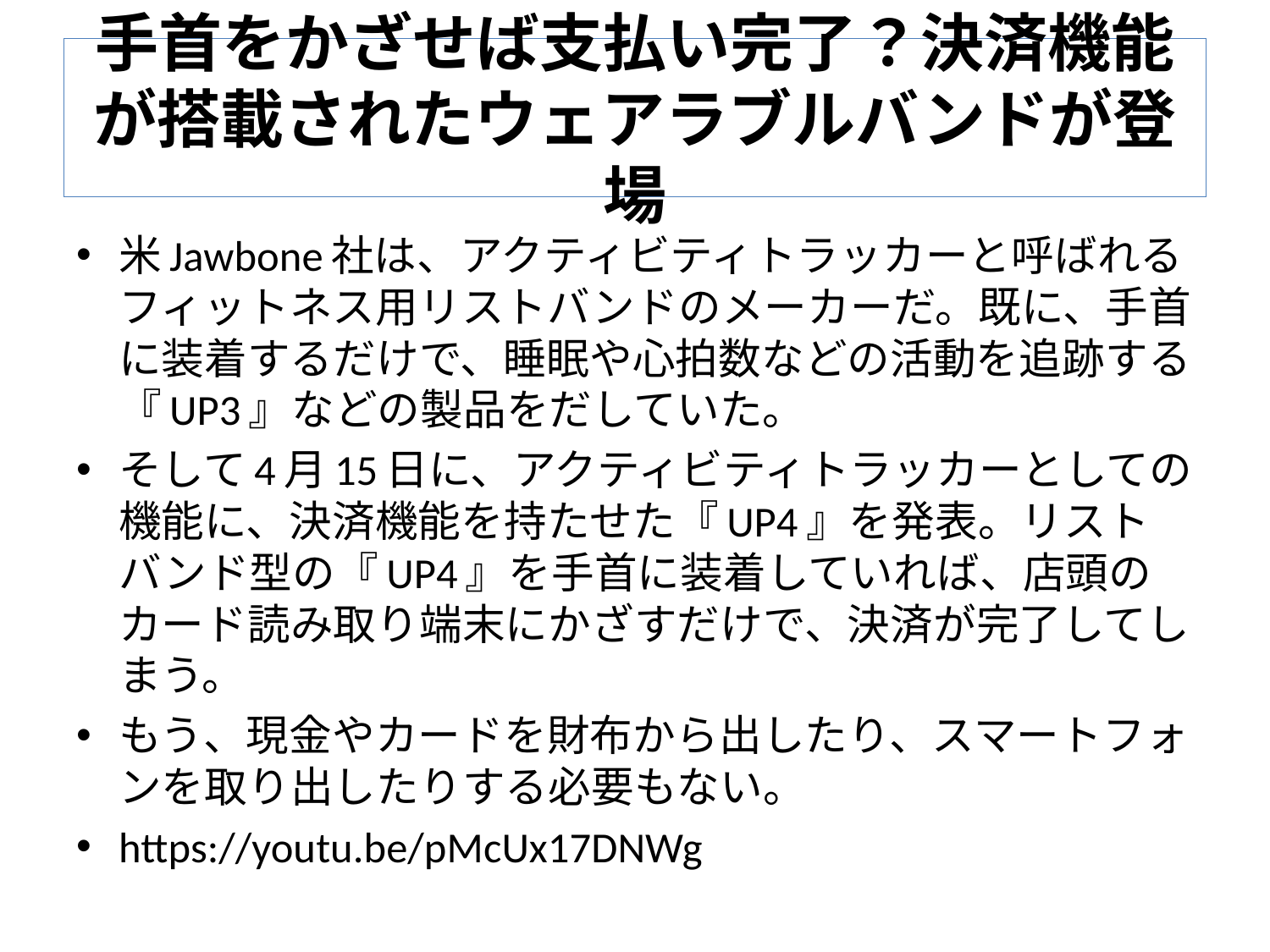

# 手首をかざせば支払い完了？決済機能が搭載されたウェアラブルバンドが登場
米Jawbone社は、アクティビティトラッカーと呼ばれるフィットネス用リストバンドのメーカーだ。既に、手首に装着するだけで、睡眠や心拍数などの活動を追跡する『UP3』などの製品をだしていた。
そして4月15日に、アクティビティトラッカーとしての機能に、決済機能を持たせた『UP4』を発表。リストバンド型の『UP4』を手首に装着していれば、店頭のカード読み取り端末にかざすだけで、決済が完了してしまう。
もう、現金やカードを財布から出したり、スマートフォンを取り出したりする必要もない。
https://youtu.be/pMcUx17DNWg